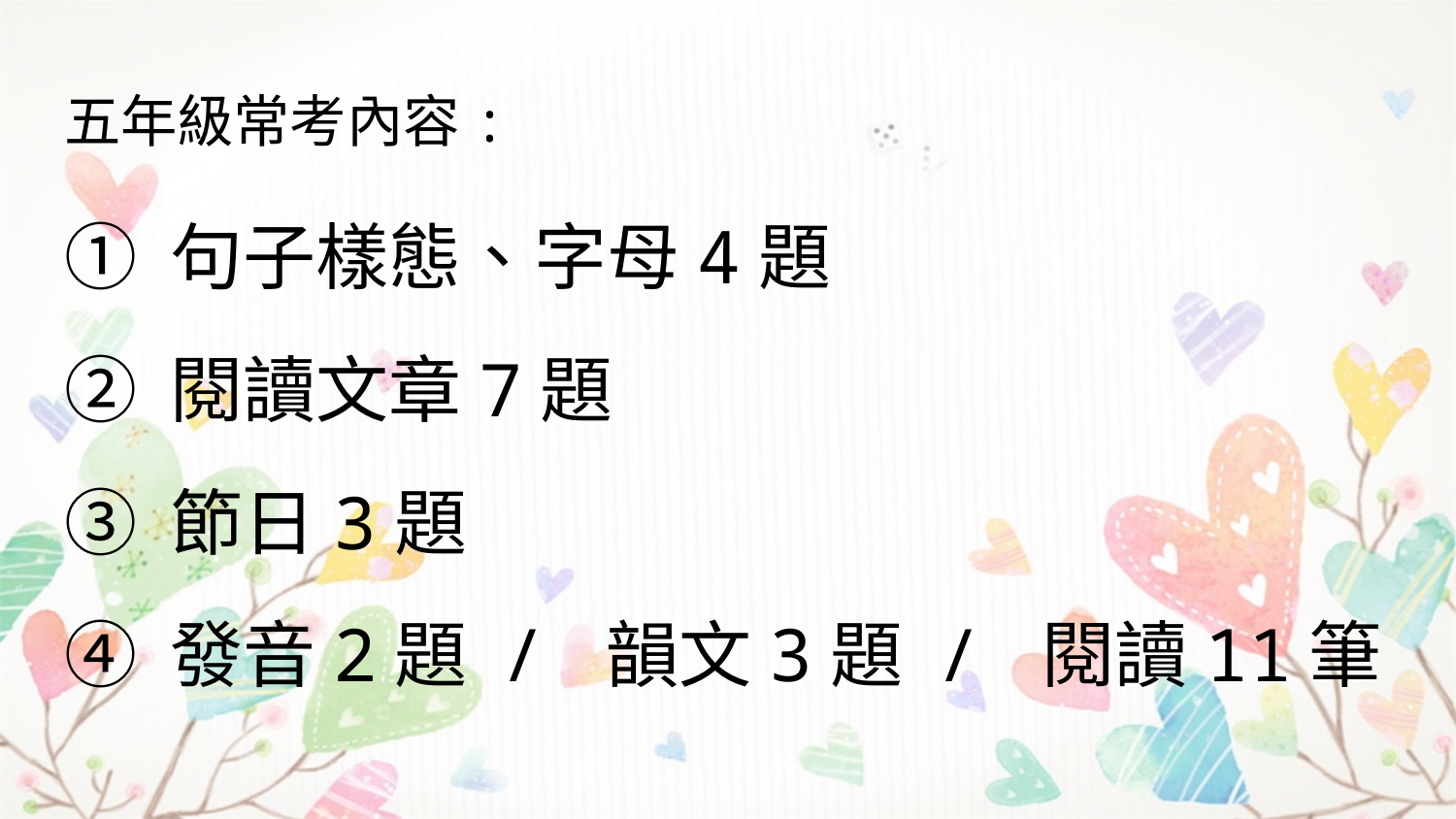

# 五年級常考內容:
① 句子樣態、字母4題
② 閱讀文章7題
③ 節日3題
④ 發音2題 / 韻文3題 / 閱讀11筆